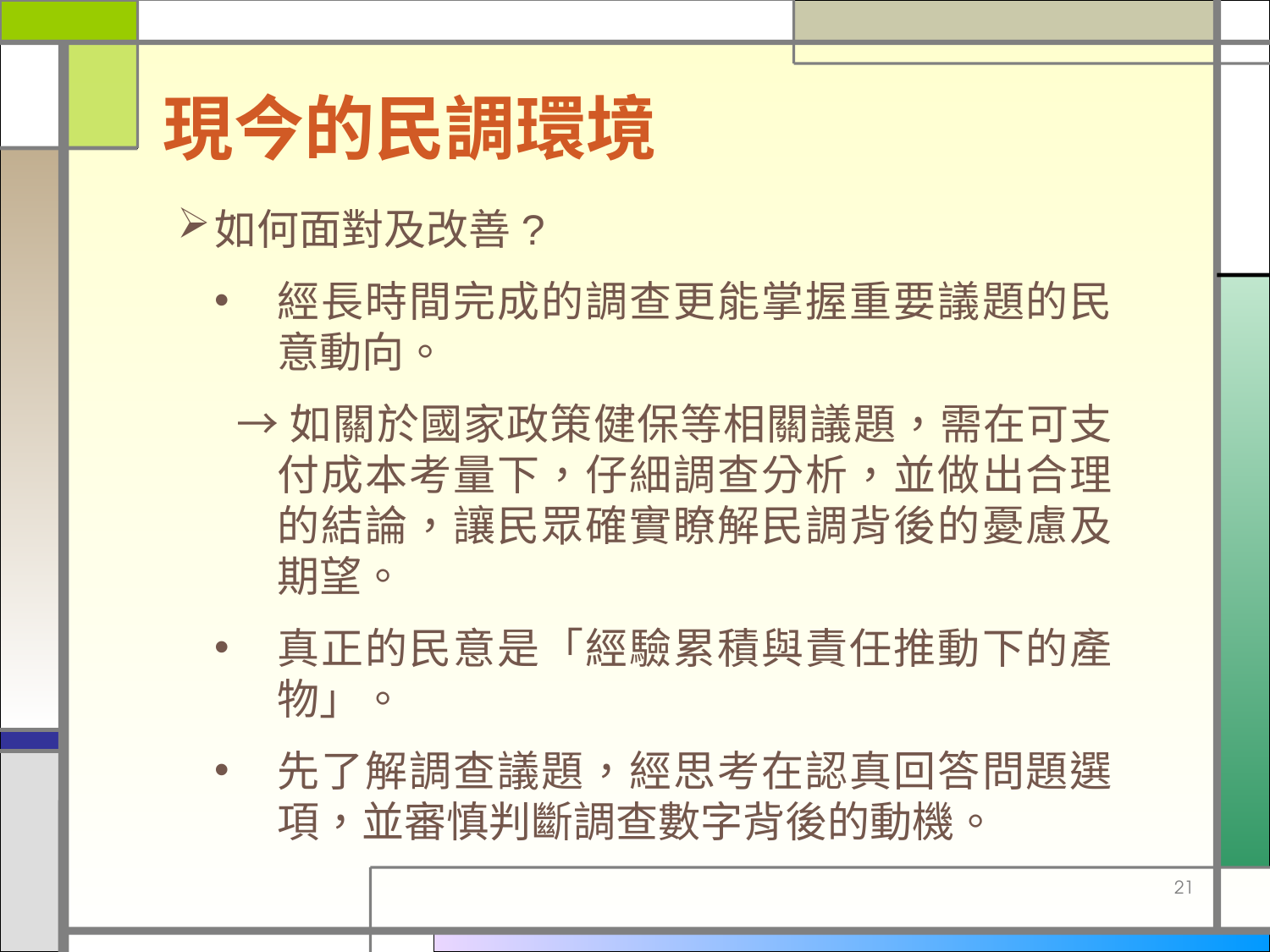

現今的民調環境
如何面對及改善?
經長時間完成的調查更能掌握重要議題的民意動向。
  →如關於國家政策健保等相關議題，需在可支付成本考量下，仔細調查分析，並做出合理的結論，讓民眾確實瞭解民調背後的憂慮及期望。
真正的民意是「經驗累積與責任推動下的產物」。
先了解調查議題，經思考在認真回答問題選項，並審慎判斷調查數字背後的動機。

21